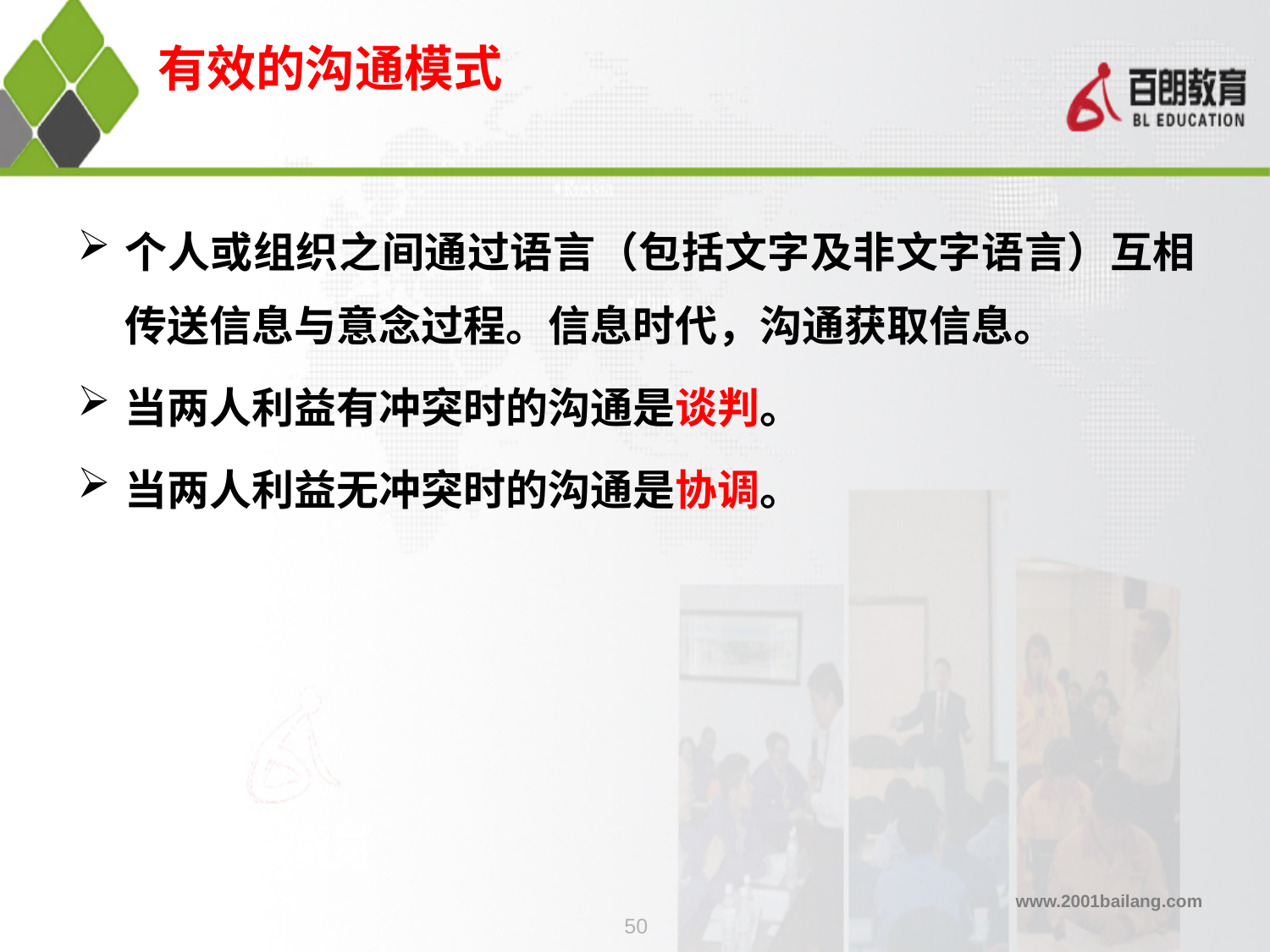

# 有效的沟通模式
个人或组织之间通过语言（包括文字及非文字语言）互相传送信息与意念过程。信息时代，沟通获取信息。
当两人利益有冲突时的沟通是谈判。
当两人利益无冲突时的沟通是协调。
50